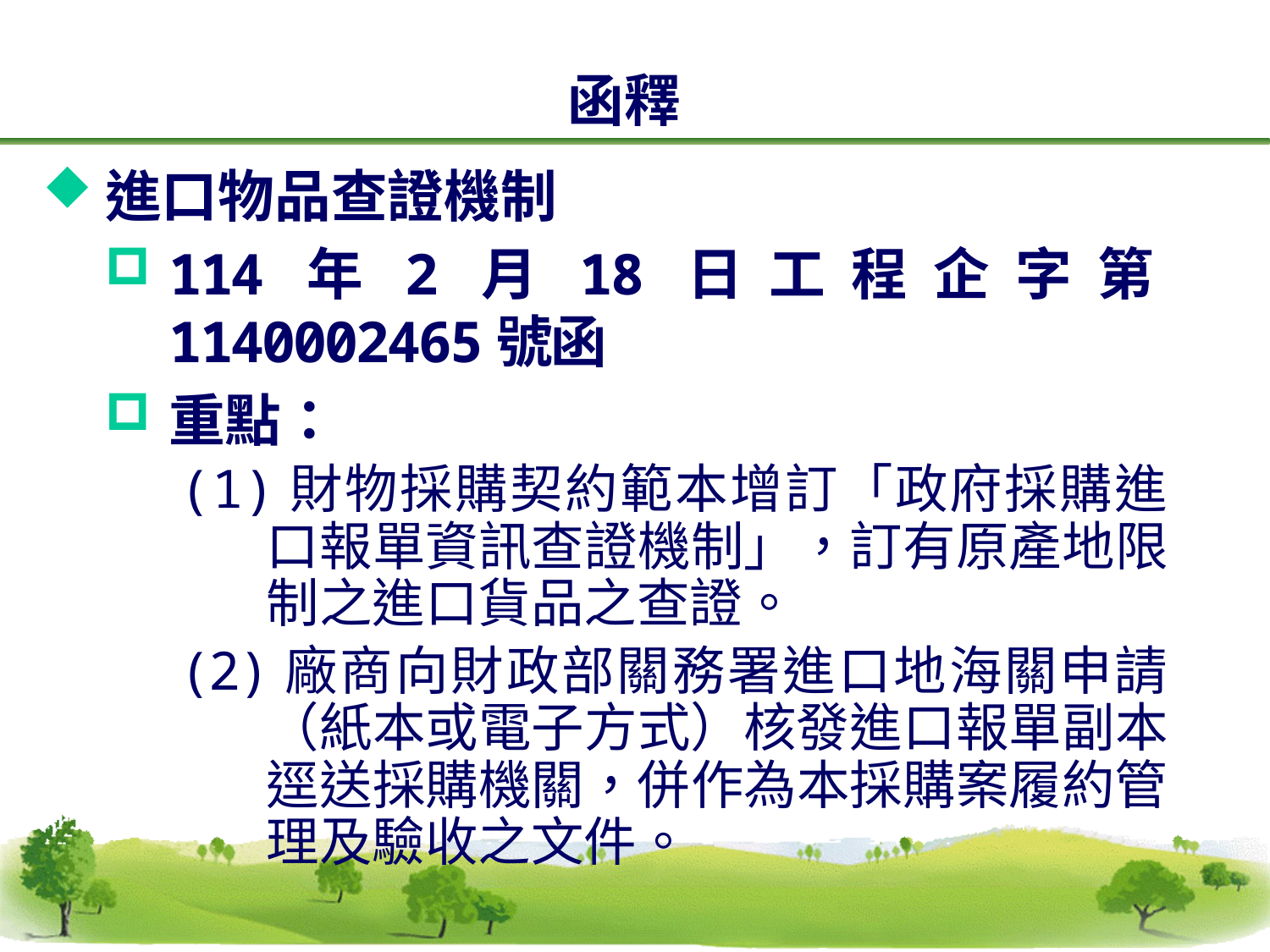

函釋
進口物品查證機制
114年2月18日工程企字第1140002465號函
重點：
(1)財物採購契約範本增訂「政府採購進口報單資訊查證機制」，訂有原產地限制之進口貨品之查證。
(2)廠商向財政部關務署進口地海關申請（紙本或電子方式）核發進口報單副本逕送採購機關，併作為本採購案履約管理及驗收之文件。